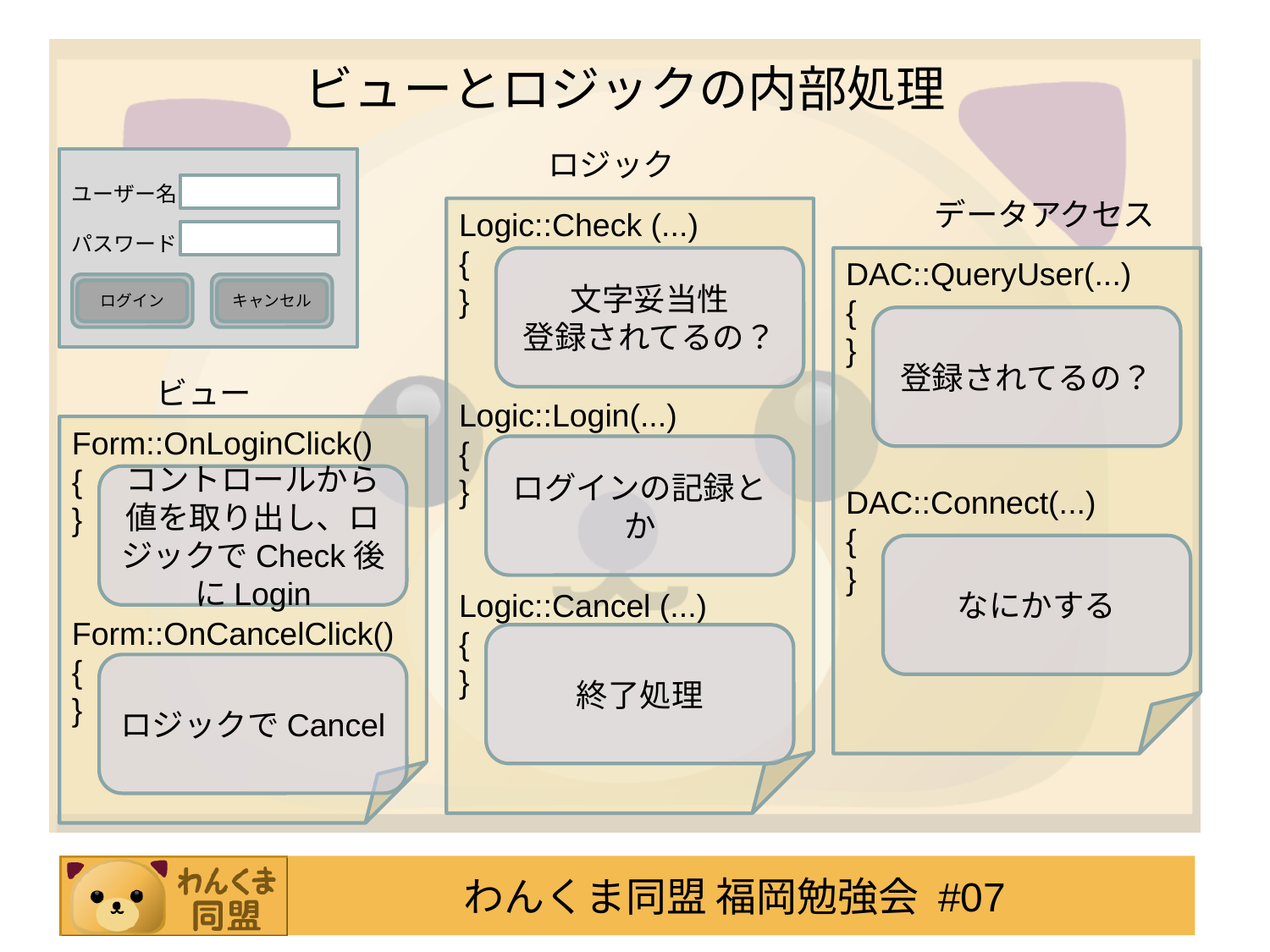

# ビューとロジックの内部処理
ロジック

ユーザー名

パスワード

ログイン

キャンセル
データアクセス
Logic::Check (...)
{
}

Logic::Login(...)
{
}

Logic::Cancel (...)
{
}

文字妥当性
登録されてるの？
DAC::QueryUser(...)
{
}

DAC::Connect(...)
{
}

登録されてるの？
ビュー
Form::OnLoginClick()
{
}

Form::OnCancelClick()
{
}
ログインの記録とか
コントロールから値を取り出し、ロジックでCheck後にLogin
なにかする
終了処理
ロジックでCancel